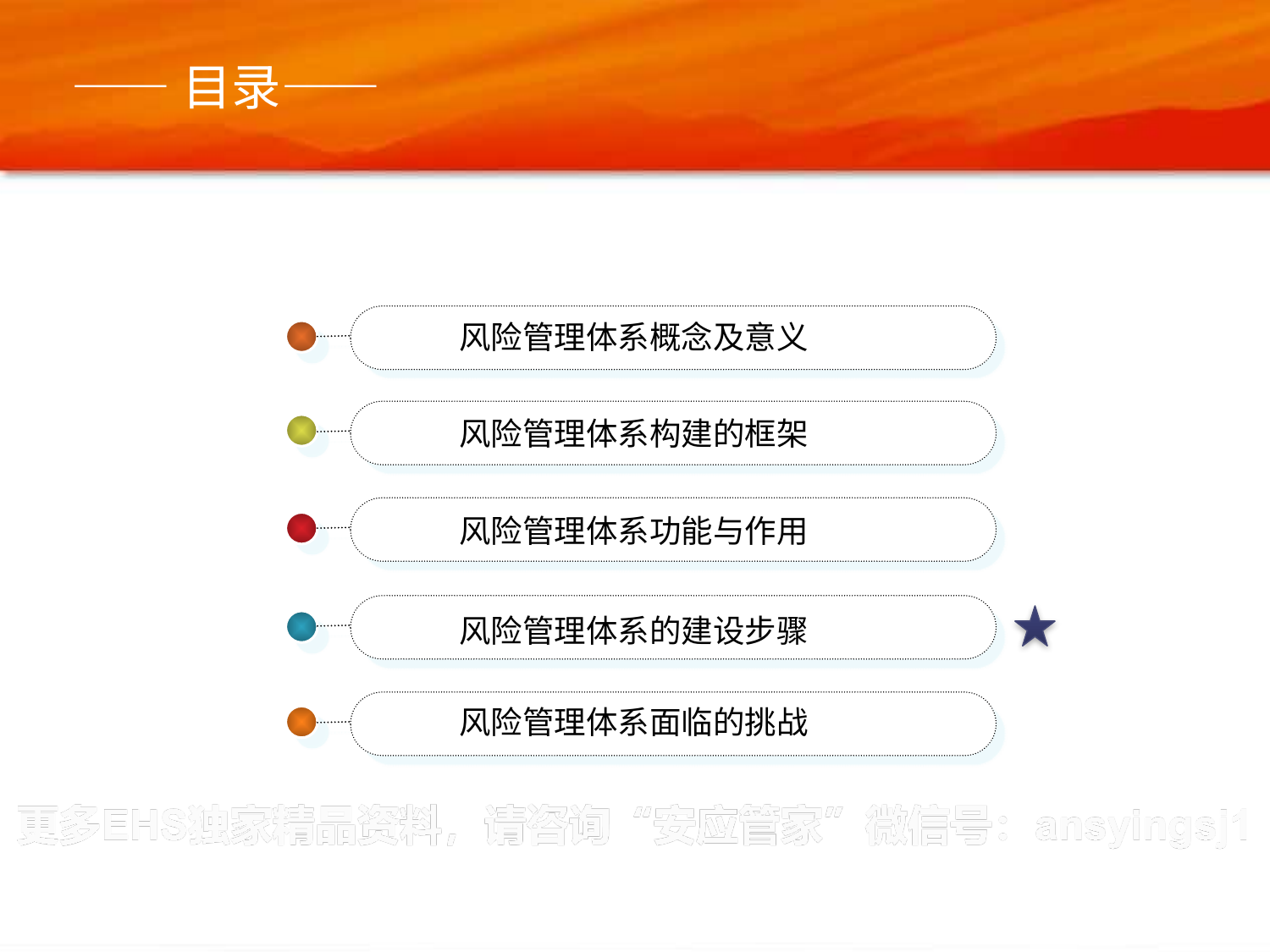

——目录——

风险管理体系概念及意义

风险管理体系构建的框架

风险管理体系功能与作用

风险管理体系的建设步骤

风险管理体系面临的挑战